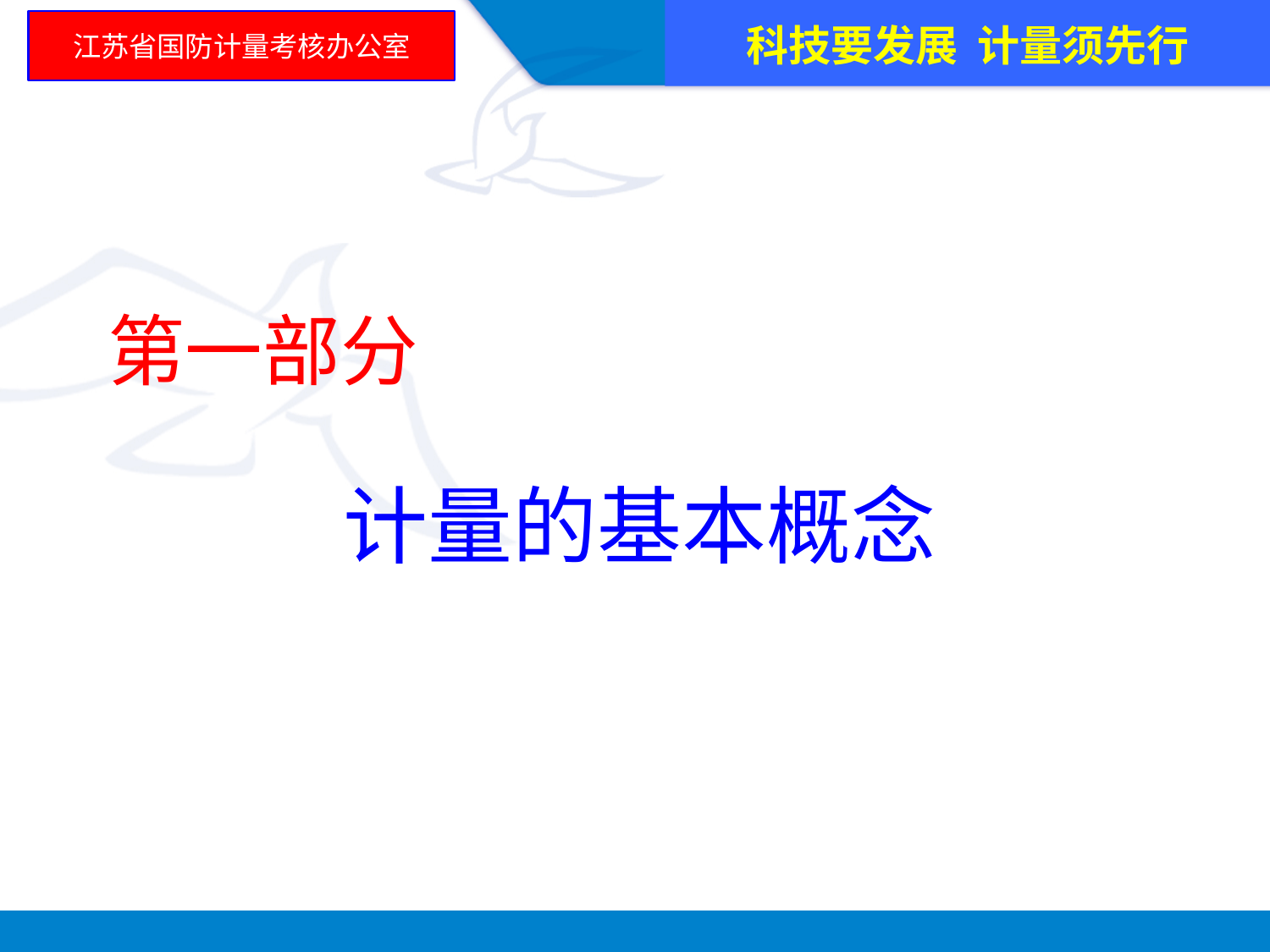

科技要发展  计量须先行
江苏省国防计量考核办公室
第一部分
计量的基本概念